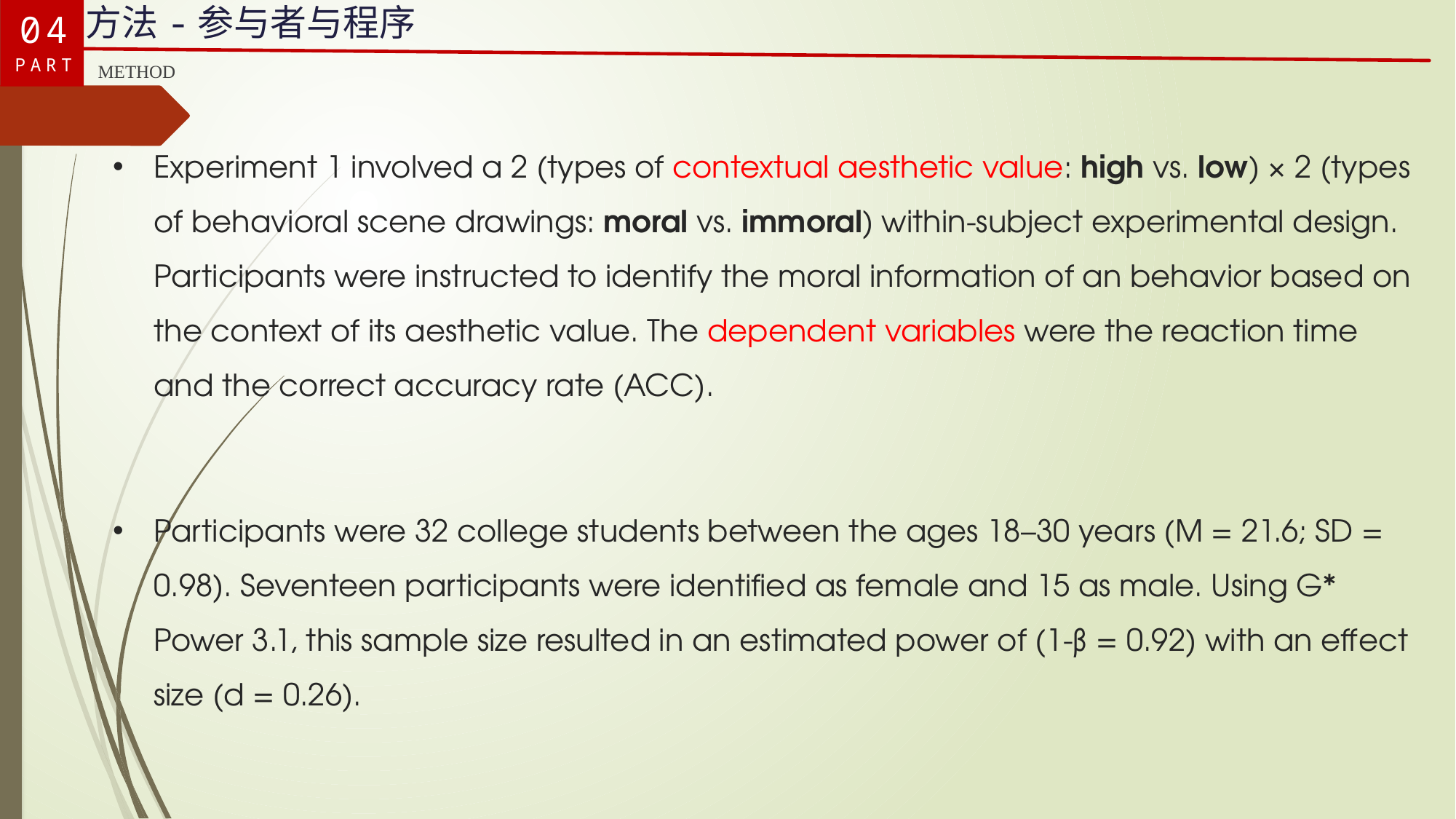

04
PART
方法-参与者与程序
METHOD
Experiment 1 involved a 2 (types of contextual aesthetic value: high vs. low) × 2 (types of behavioral scene drawings: moral vs. immoral) within-subject experimental design. Participants were instructed to identify the moral information of an behavior based on the context of its aesthetic value. The dependent variables were the reaction time and the correct accuracy rate (ACC).

Participants were 32 college students between the ages 18–30 years (M = 21.6; SD = 0.98). Seventeen participants were identified as female and 15 as male. Using G* Power 3.1, this sample size resulted in an estimated power of (1-β = 0.92) with an effect size (d = 0.26).